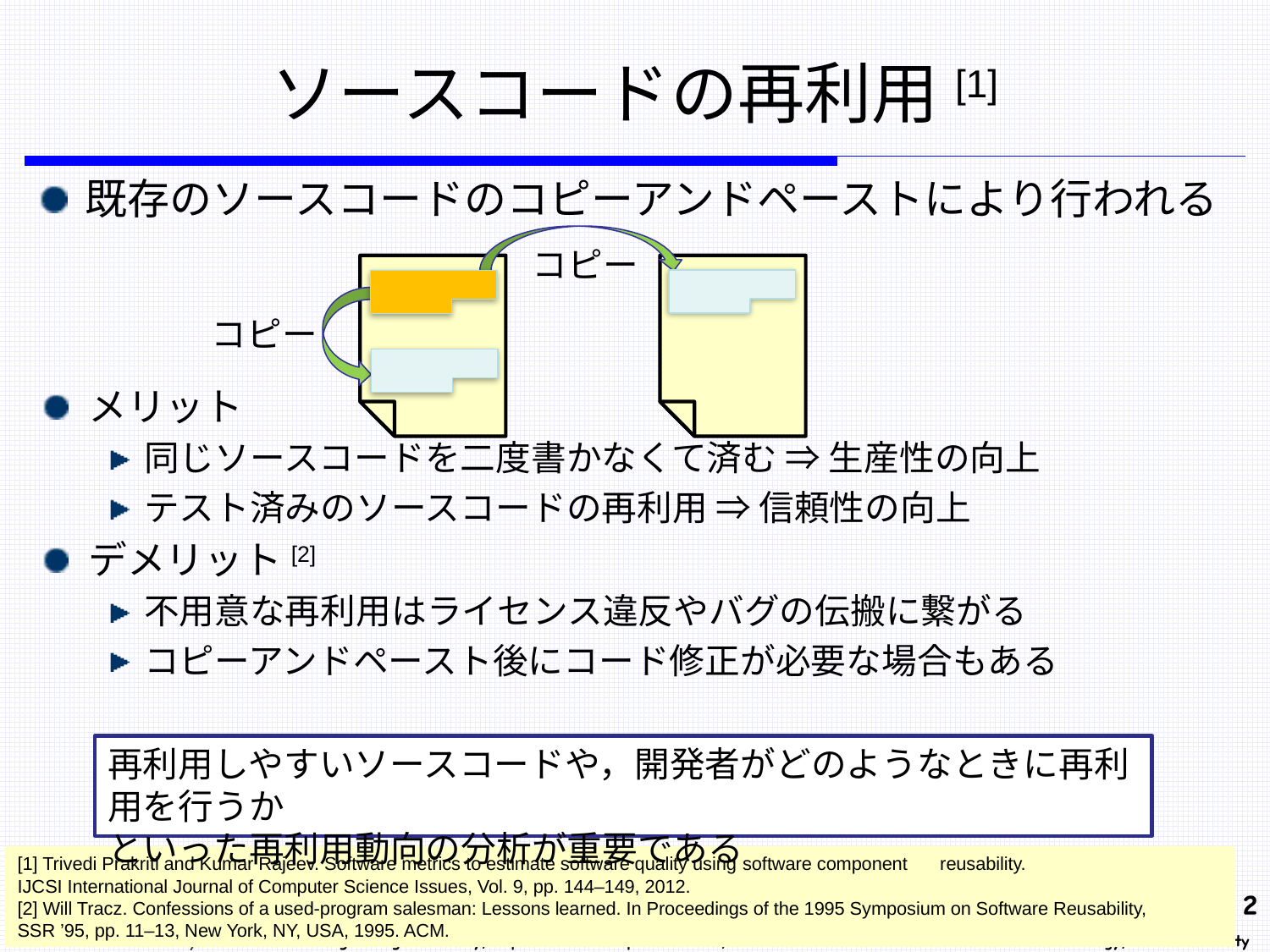

# ソースコードの再利用[1]
既存のソースコードのコピーアンドペーストにより行われる

コピー

コピー

メリット
同じソースコードを二度書かなくて済む ⇒ 生産性の向上
テスト済みのソースコードの再利用 ⇒ 信頼性の向上
デメリット[2]
不用意な再利用はライセンス違反やバグの伝搬に繋がる
コピーアンドペースト後にコード修正が必要な場合もある
再利用しやすいソースコードや，開発者がどのようなときに再利用を行うか
といった再利用動向の分析が重要である
[1] Trivedi Prakriti and Kumar Rajeev. Software metrics to estimate software quality using software component 　reusability.
IJCSI International Journal of Computer Science Issues, Vol. 9, pp. 144–149, 2012.
[2] Will Tracz. Confessions of a used-program salesman: Lessons learned. In Proceedings of the 1995 Symposium on Software Reusability,
SSR ’95, pp. 11–13, New York, NY, USA, 1995. ACM.